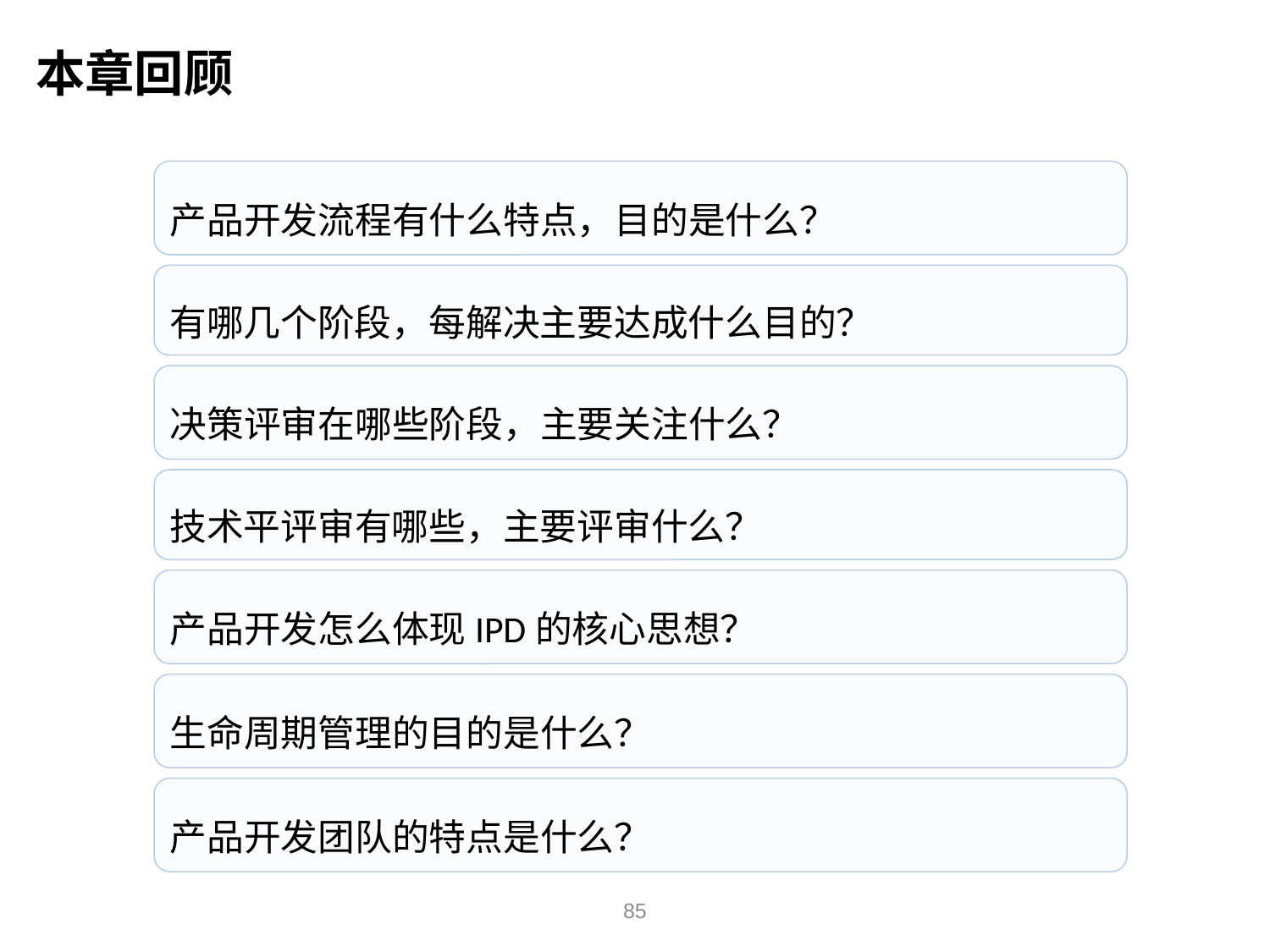

本章回顾
产品开发流程有什么特点，目的是什么？
有哪几个阶段，每解决主要达成什么目的？
决策评审在哪些阶段，主要关注什么？
技术平评审有哪些，主要评审什么？
产品开发怎么体现IPD的核心思想？
生命周期管理的目的是什么？
产品开发团队的特点是什么？
85